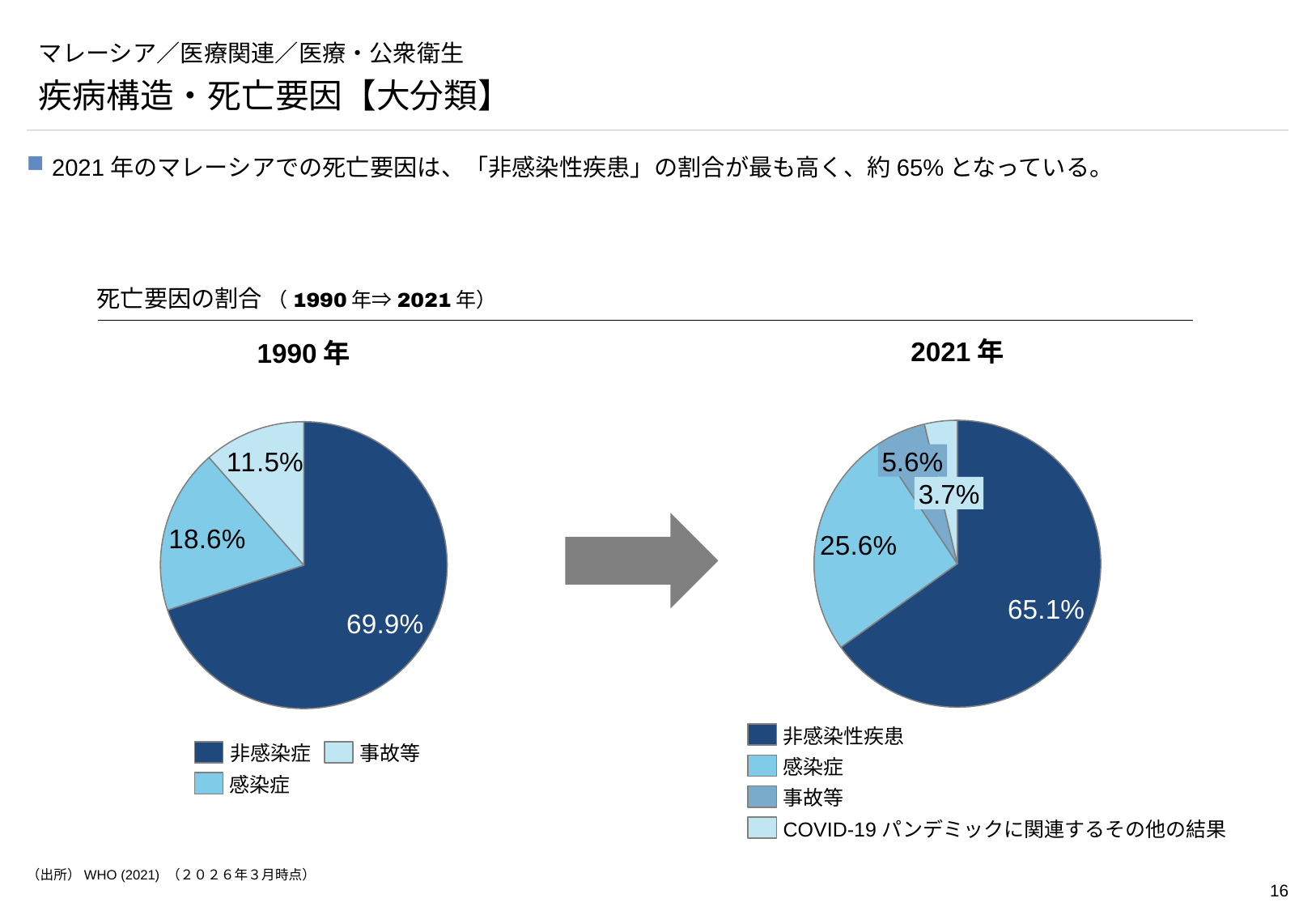

# マレーシア／医療関連／医療・公衆衛生
疾病構造・死亡要因【大分類】
2021年のマレーシアでの死亡要因は、「非感染性疾患」の割合が最も高く、約65%となっている。
死亡要因の割合 （1990年⇒2021年）
2021年
1990年

### Chart

| Category |  |
|---|---|

### Chart

| Category |  |
|---|---|
5.6%
3.7%

非感染性疾患

非感染症
事故等

感染症

感染症

事故等

COVID-19パンデミックに関連するその他の結果

（出所）WHO (2021) （２０２６年３月時点）